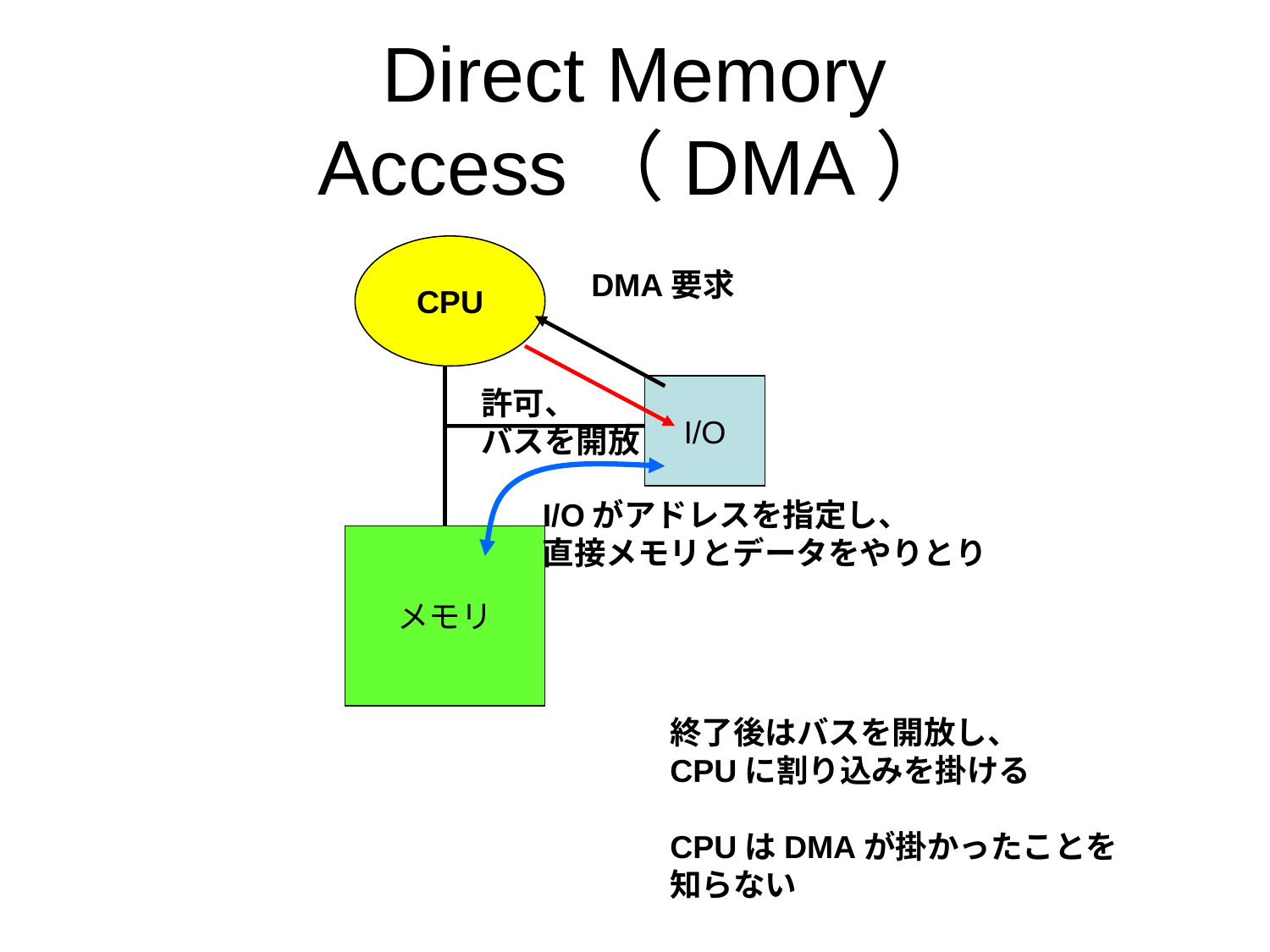

# Direct Memory Access（DMA）
CPU
DMA要求

I/O
許可、
バスを開放

I/Oがアドレスを指定し、
直接メモリとデータをやりとり
メモリ
終了後はバスを開放し、
CPUに割り込みを掛ける

CPUはDMAが掛かったことを
知らない